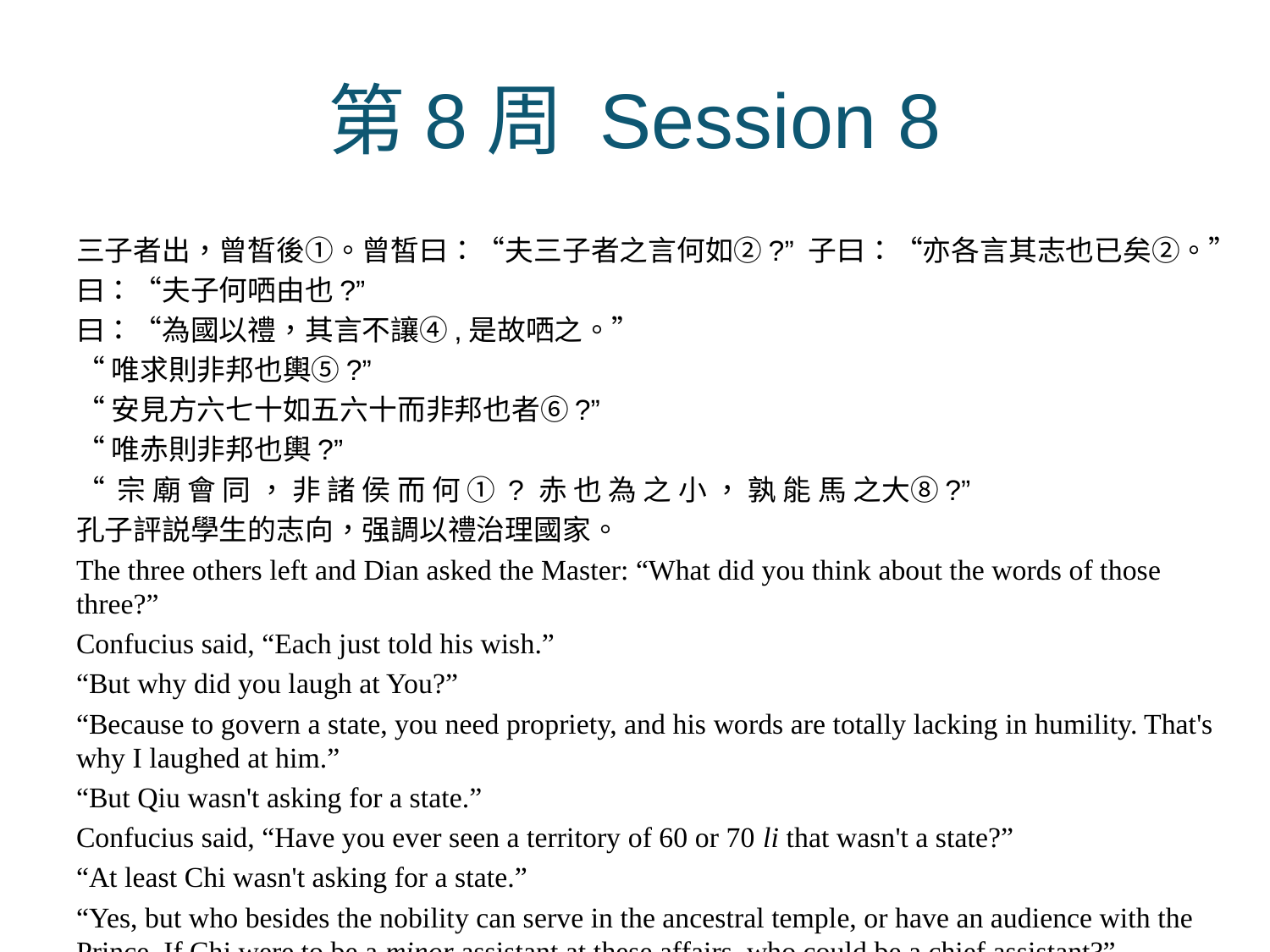

# 第8周 Session 8
三子者出，曾皙後①。曾皙曰：“夫三子者之言何如②?” 子曰：“亦各言其志也已矣②。”
曰：“夫子何哂由也?”
曰：“為國以禮，其言不讓④,是故哂之。”
“唯求則非邦也輿⑤?”
“安見方六七十如五六十而非邦也者⑥?”
“唯赤則非邦也輿?”
“ 宗 廟 會 同 ， 非 諸 侯 而 何 ① ? 赤 也 為 之 小 ， 孰 能 馬 之大⑧?”
孔子評説學生的志向，强調以禮治理國家。
The three others left and Dian asked the Master: “What did you think about the words of those three?”
Confucius said, “Each just told his wish.”
“But why did you laugh at You?”
“Because to govern a state, you need propriety, and his words are totally lacking in humility. That's why I laughed at him.”
“But Qiu wasn't asking for a state.”
Confucius said, “Have you ever seen a territory of 60 or 70 li that wasn't a state?”
“At least Chi wasn't asking for a state.”
“Yes, but who besides the nobility can serve in the ancestral temple, or have an audience with the Prince. If Chi were to be a minor assistant at these affairs, who could be a chief assistant?”